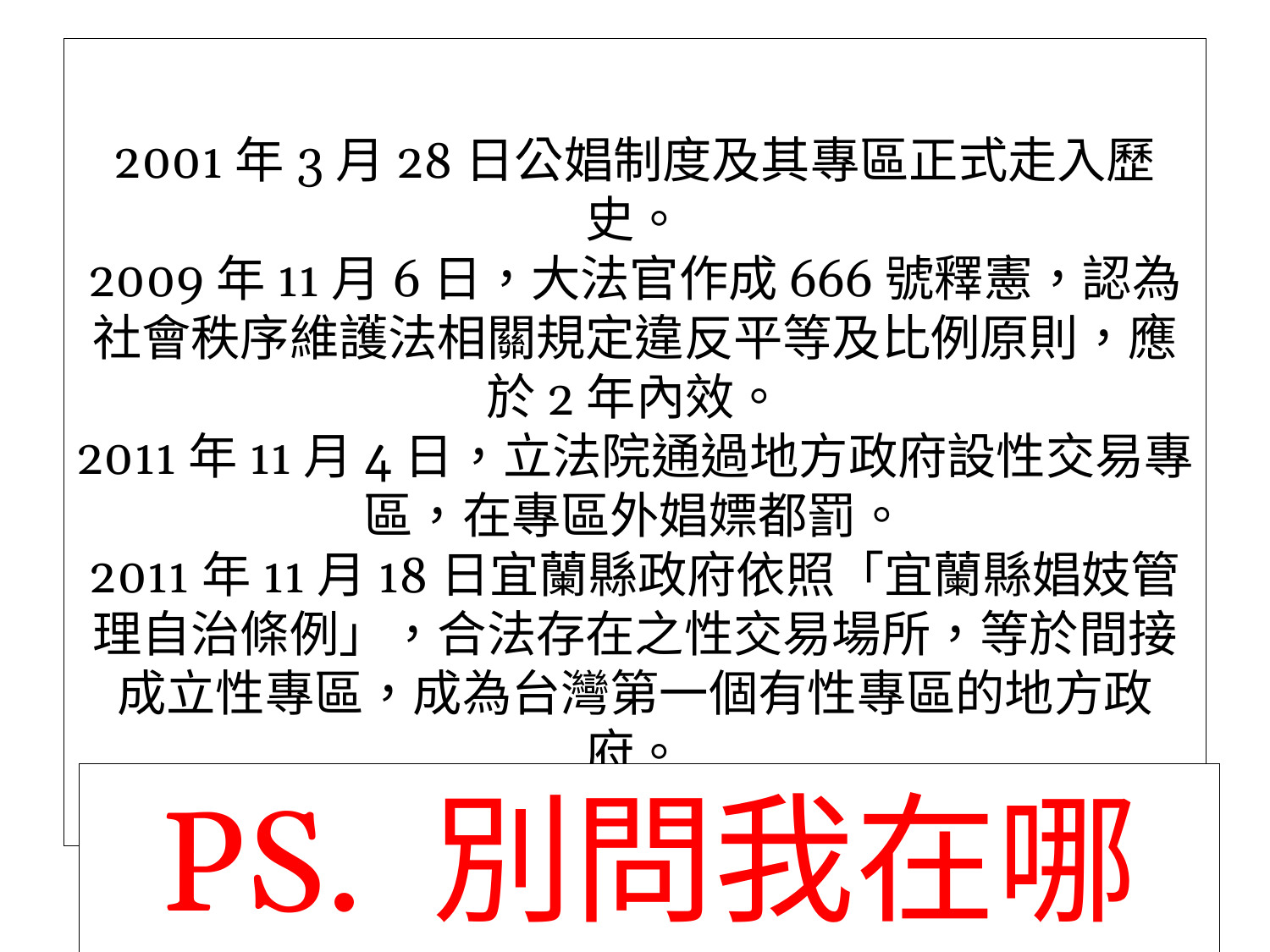

2001年3月28日公娼制度及其專區正式走入歷史。
2009年11月6日，大法官作成666號釋憲，認為社會秩序維護法相關規定違反平等及比例原則，應於2年內效。
2011年11月4日，立法院通過地方政府設性交易專區，在專區外娼嫖都罰。
2011年11月18日宜蘭縣政府依照「宜蘭縣娼妓管理自治條例」，合法存在之性交易場所，等於間接成立性專區，成為台灣第一個有性專區的地方政府。
PS. 別問我在哪…..